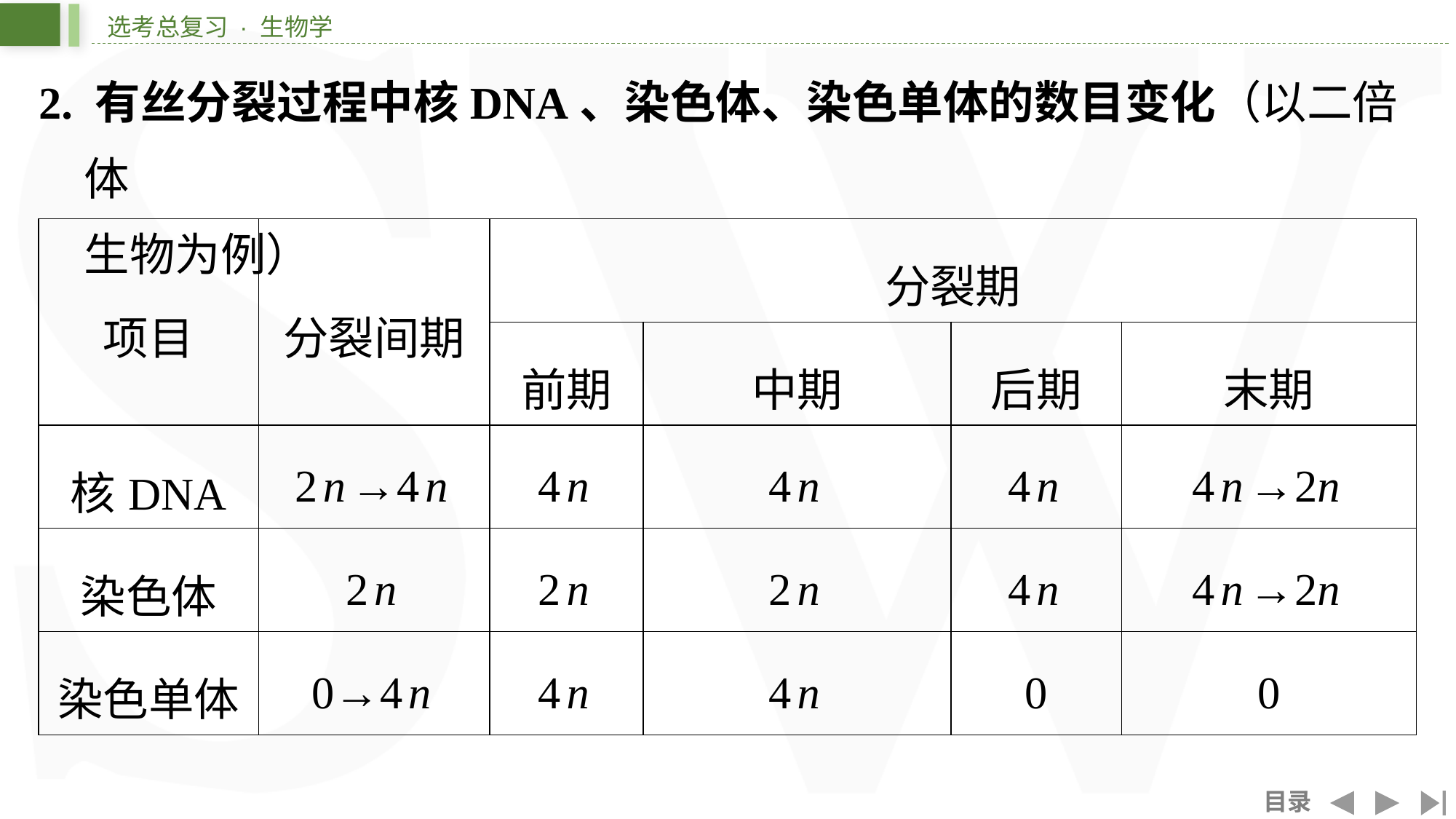

2. 有丝分裂过程中核DNA、染色体、染色单体的数目变化（以二倍体
生物为例）
| 项目 | 分裂间期 | 分裂期 |  |  |  |
| --- | --- | --- | --- | --- | --- |
|  |  | 前期 | 中期 | 后期 | 末期 |
| 核DNA | 2 n →4 n | 4 n | 4 n | 4 n | 4 n →2n |
| 染色体 | 2 n | 2 n | 2 n | 4 n | 4 n →2n |
| 染色单体 | 0→4 n | 4 n | 4 n | 0 | 0 |